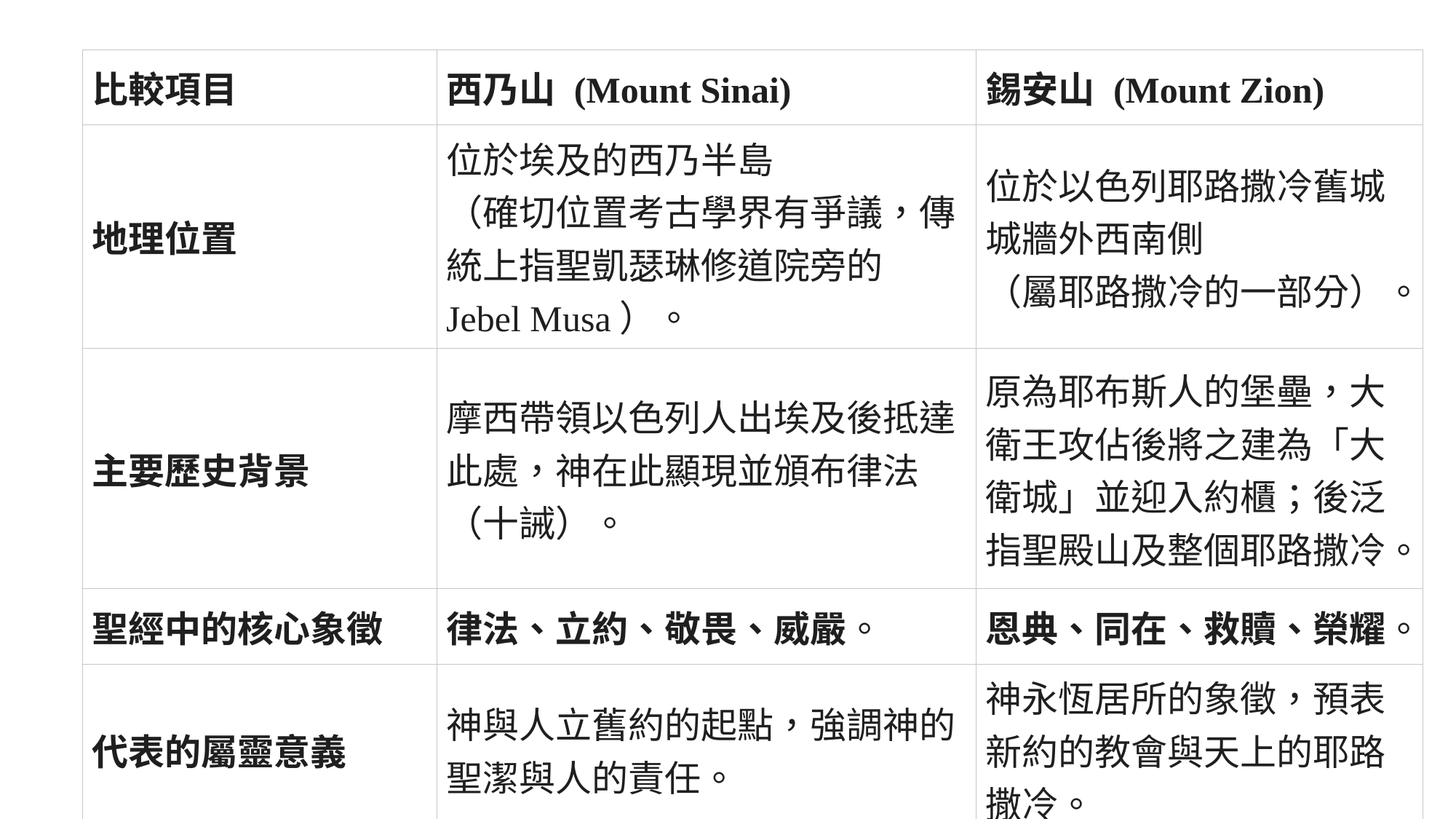

| 比較項目 | 西乃山 (Mount Sinai) | 錫安山 (Mount Zion) |
| --- | --- | --- |
| 地理位置 | 位於埃及的西乃半島 （確切位置考古學界有爭議，傳統上指聖凱瑟琳修道院旁的Jebel Musa）。 | 位於以色列耶路撒冷舊城城牆外西南側 （屬耶路撒冷的一部分）。 |
| 主要歷史背景 | 摩西帶領以色列人出埃及後抵達此處，神在此顯現並頒布律法（十誡）。 | 原為耶布斯人的堡壘，大衛王攻佔後將之建為「大衛城」並迎入約櫃；後泛指聖殿山及整個耶路撒冷。 |
| 聖經中的核心象徵 | 律法、立約、敬畏、威嚴。 | 恩典、同在、救贖、榮耀。 |
| 代表的屬靈意義 | 神與人立舊約的起點，強調神的聖潔與人的責任。 | 神永恆居所的象徵，預表新約的教會與天上的耶路撒冷。 |